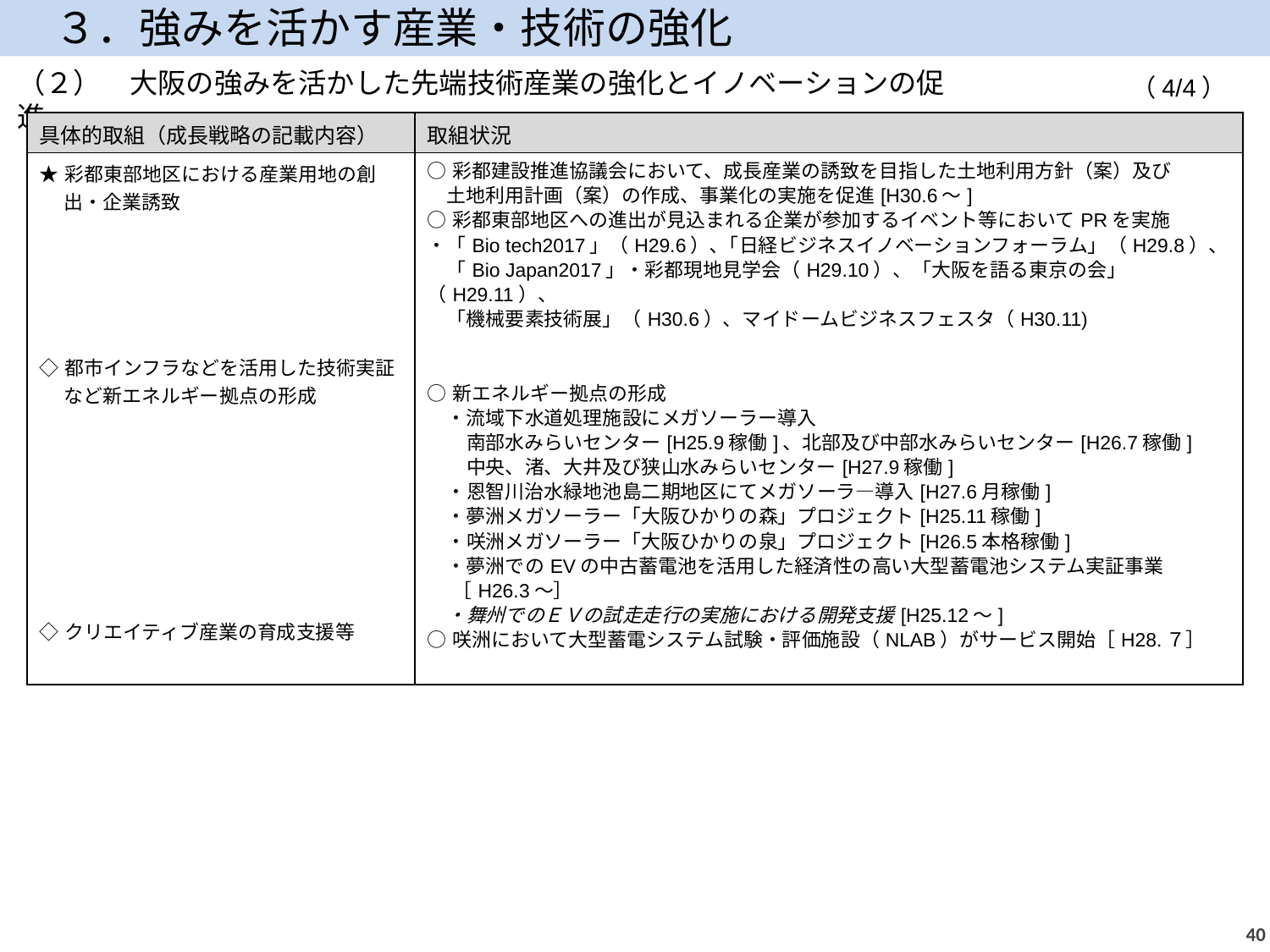

３．強みを活かす産業・技術の強化
（２）　大阪の強みを活かした先端技術産業の強化とイノベーションの促進
（4/4）
| 具体的取組（成長戦略の記載内容） | 取組状況 |
| --- | --- |
| ★彩都東部地区における産業用地の創出・企業誘致 　 ◇都市インフラなどを活用した技術実証など新エネルギー拠点の形成 ◇クリエイティブ産業の育成支援等 | ○彩都建設推進協議会において、成長産業の誘致を目指した土地利用方針（案）及び 土地利用計画（案）の作成、事業化の実施を促進[H30.6～] ○彩都東部地区への進出が見込まれる企業が参加するイベント等においてPRを実施 ・「Bio tech2017」（H29.6）､「日経ビジネスイノベーションフォーラム」（H29.8）、 　「Bio Japan2017」・彩都現地見学会（H29.10）、「大阪を語る東京の会」（H29.11）、 　「機械要素技術展」（H30.6）、マイドームビジネスフェスタ（H30.11) ○新エネルギー拠点の形成 　・流域下水道処理施設にメガソーラー導入 　　南部水みらいセンター[H25.9稼働]、北部及び中部水みらいセンター[H26.7稼働] 　　中央、渚、大井及び狭山水みらいセンター[H27.9稼働] 　・恩智川治水緑地池島二期地区にてメガソーラ―導入[H27.6月稼働] 　・夢洲メガソーラー「大阪ひかりの森」プロジェクト[H25.11稼働] 　・咲洲メガソーラー「大阪ひかりの泉」プロジェクト[H26.5本格稼働] 　・夢洲でのEVの中古蓄電池を活用した経済性の高い大型蓄電池システム実証事業［H26.3～］ 　・舞州でのＥＶの試走走行の実施における開発支援[H25.12～] ○咲洲において大型蓄電システム試験・評価施設（NLAB）がサービス開始［H28.７］ |
40